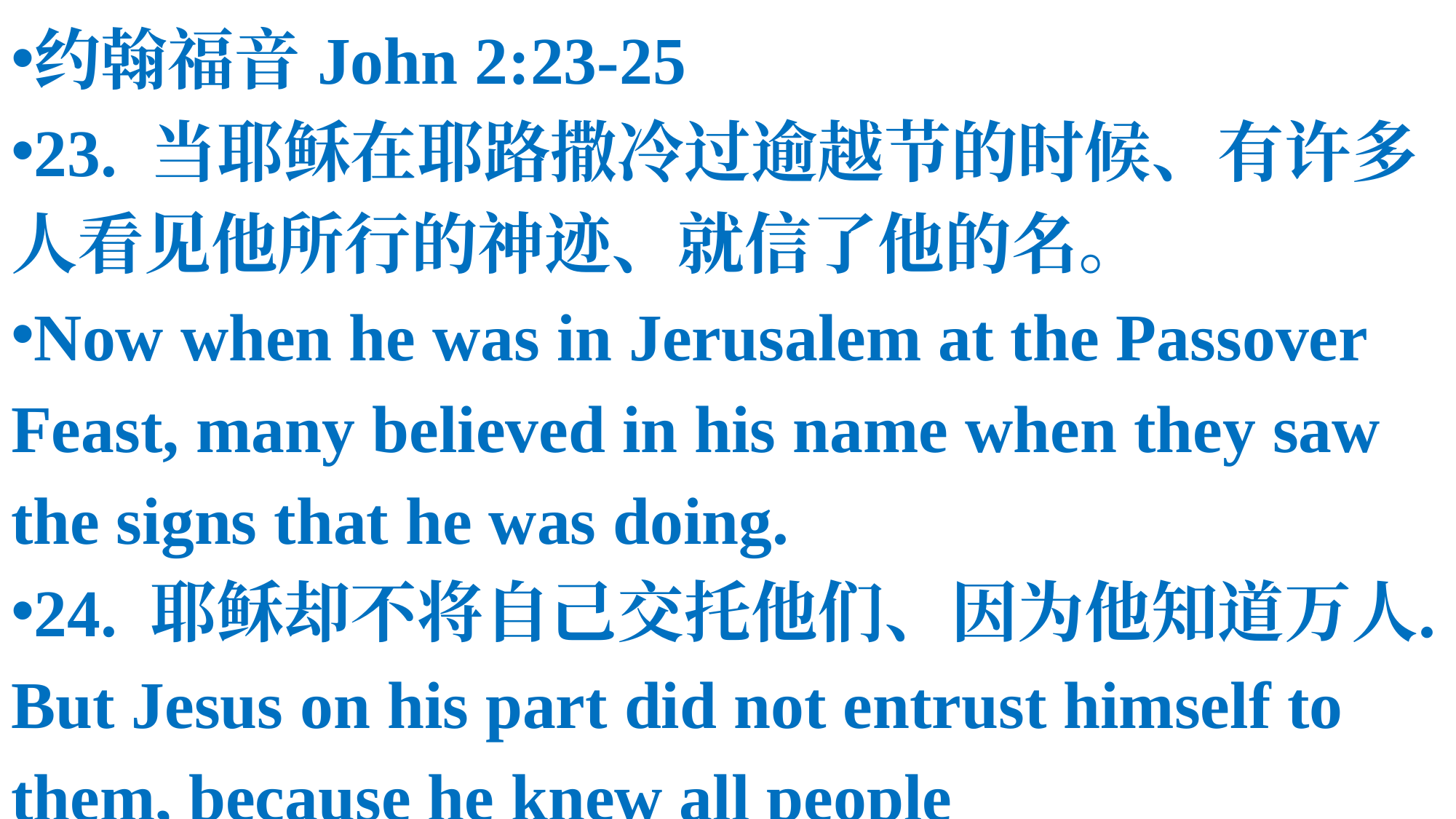

约翰福音John 2:23-25
23. 当耶稣在耶路撒冷过逾越节的时候、有许多人看见他所行的神迹、就信了他的名。
Now when he was in Jerusalem at the Passover Feast, many believed in his name when they saw the signs that he was doing.
24. 耶稣却不将自己交托他们、因为他知道万人．But Jesus on his part did not entrust himself to them, because he knew all people